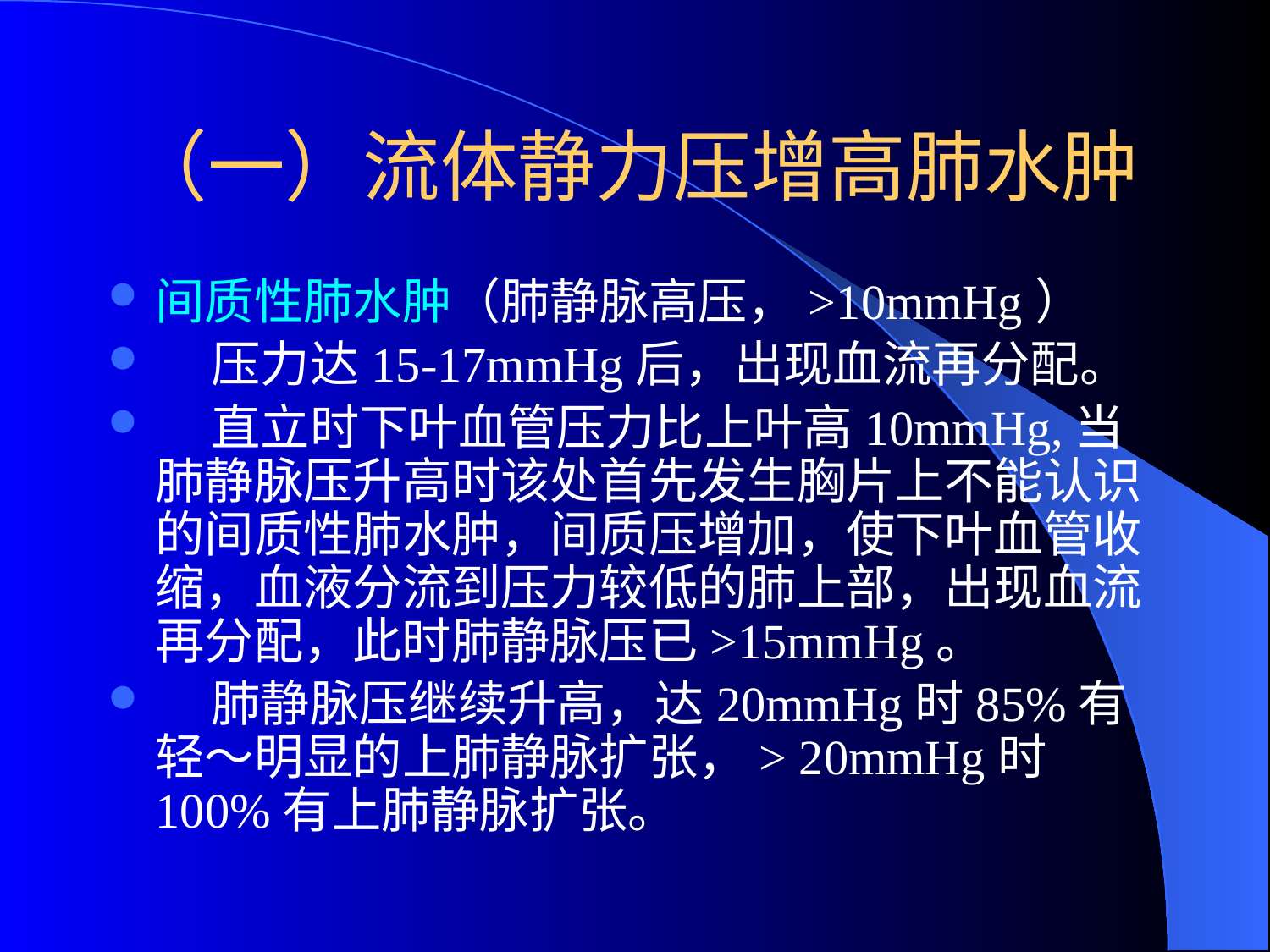

# （一）流体静力压增高肺水肿

间质性肺水肿（肺静脉高压，>10mmHg）
    压力达15-17mmHg后，出现血流再分配。
    直立时下叶血管压力比上叶高10mmHg,当肺静脉压升高时该处首先发生胸片上不能认识的间质性肺水肿，间质压增加，使下叶血管收缩，血液分流到压力较低的肺上部，出现血流再分配，此时肺静脉压已>15mmHg。
    肺静脉压继续升高，达20mmHg时85%有轻～明显的上肺静脉扩张，> 20mmHg时100%有上肺静脉扩张。